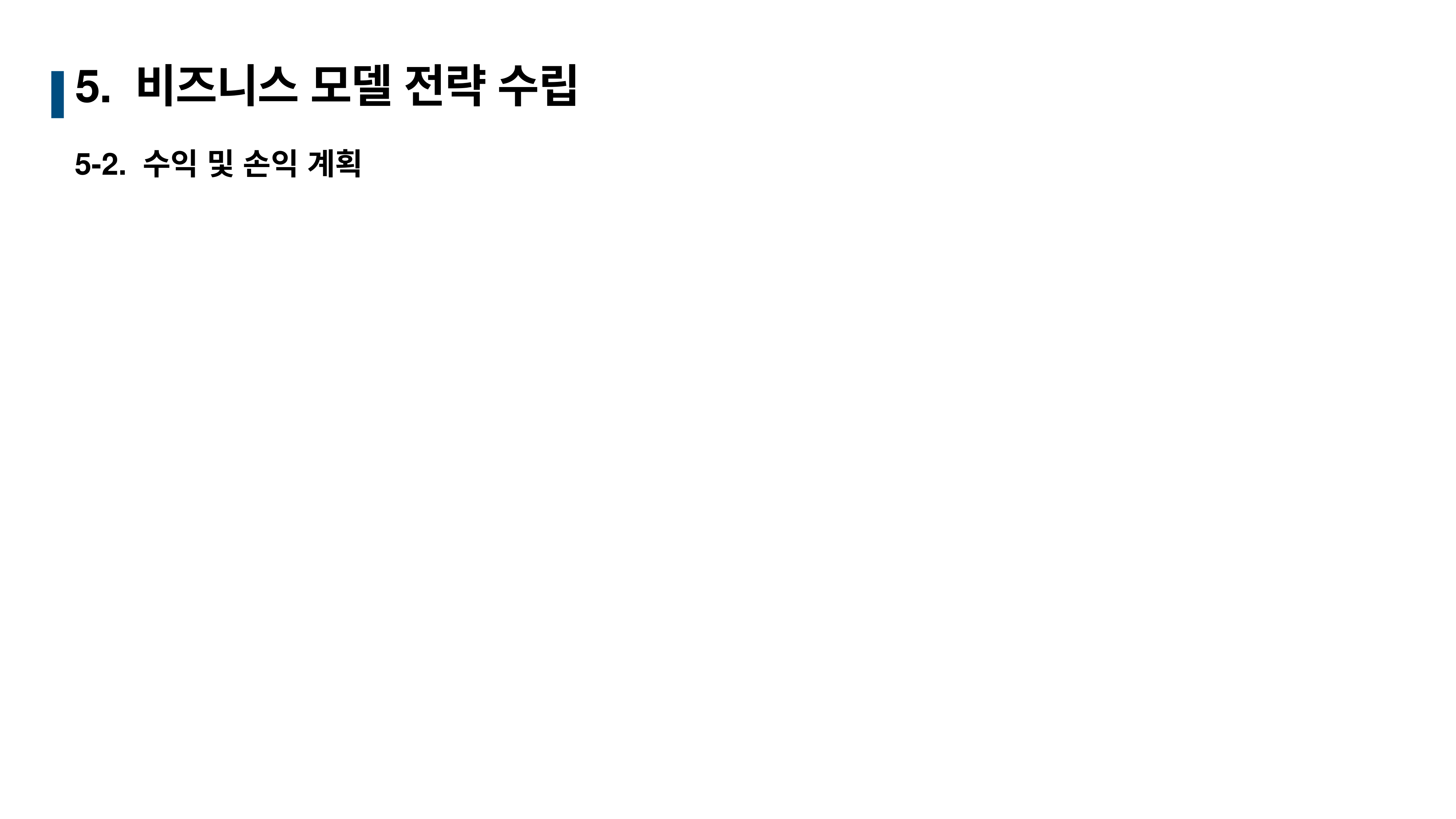

# 5. 비즈니스 모델 전략 수립
5-2. 수익 및 손익 계획